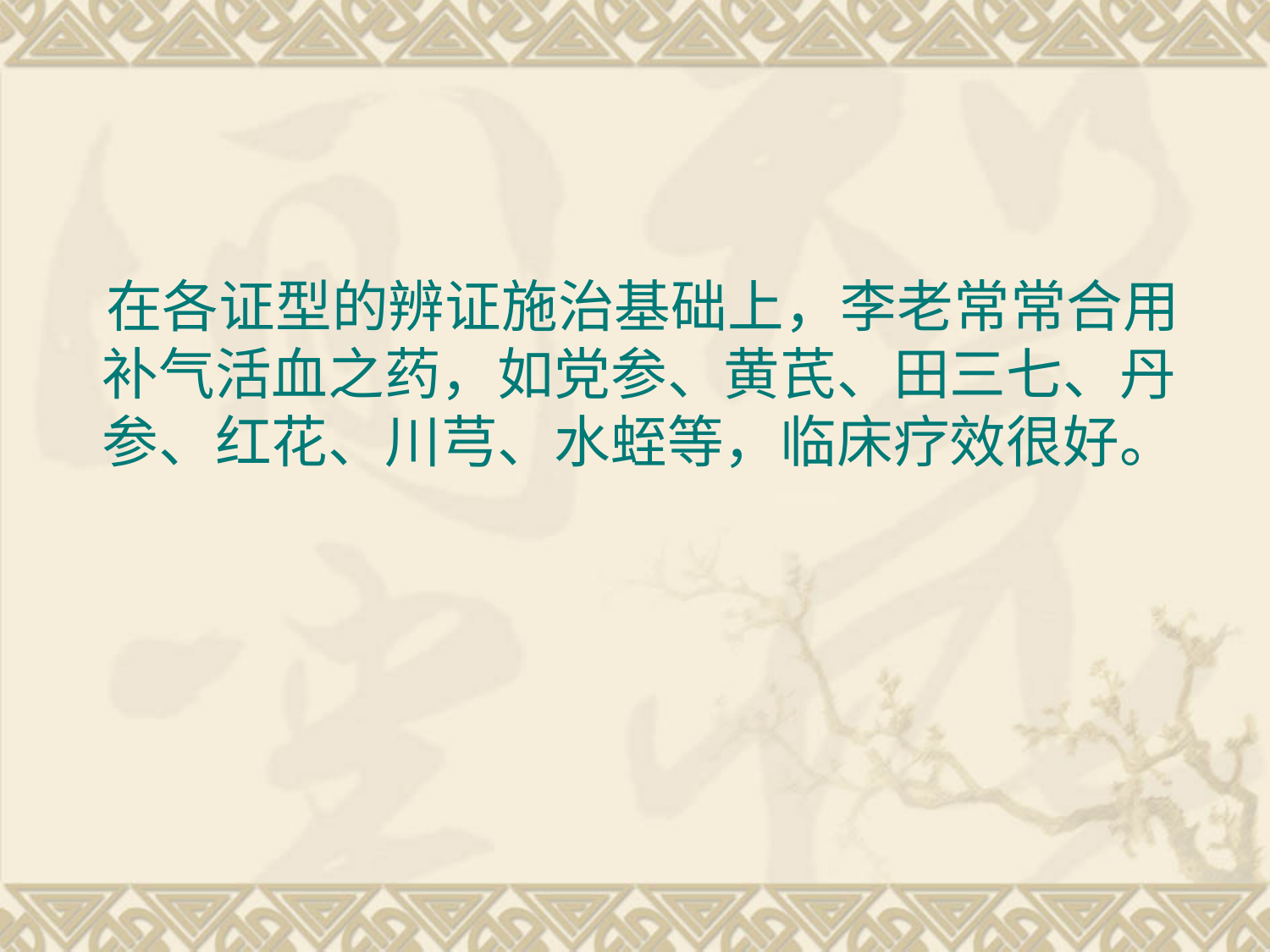

#
   在各证型的辨证施治基础上，李老常常合用补气活血之药，如党参、黄芪、田三七、丹参、红花、川芎、水蛭等，临床疗效很好。